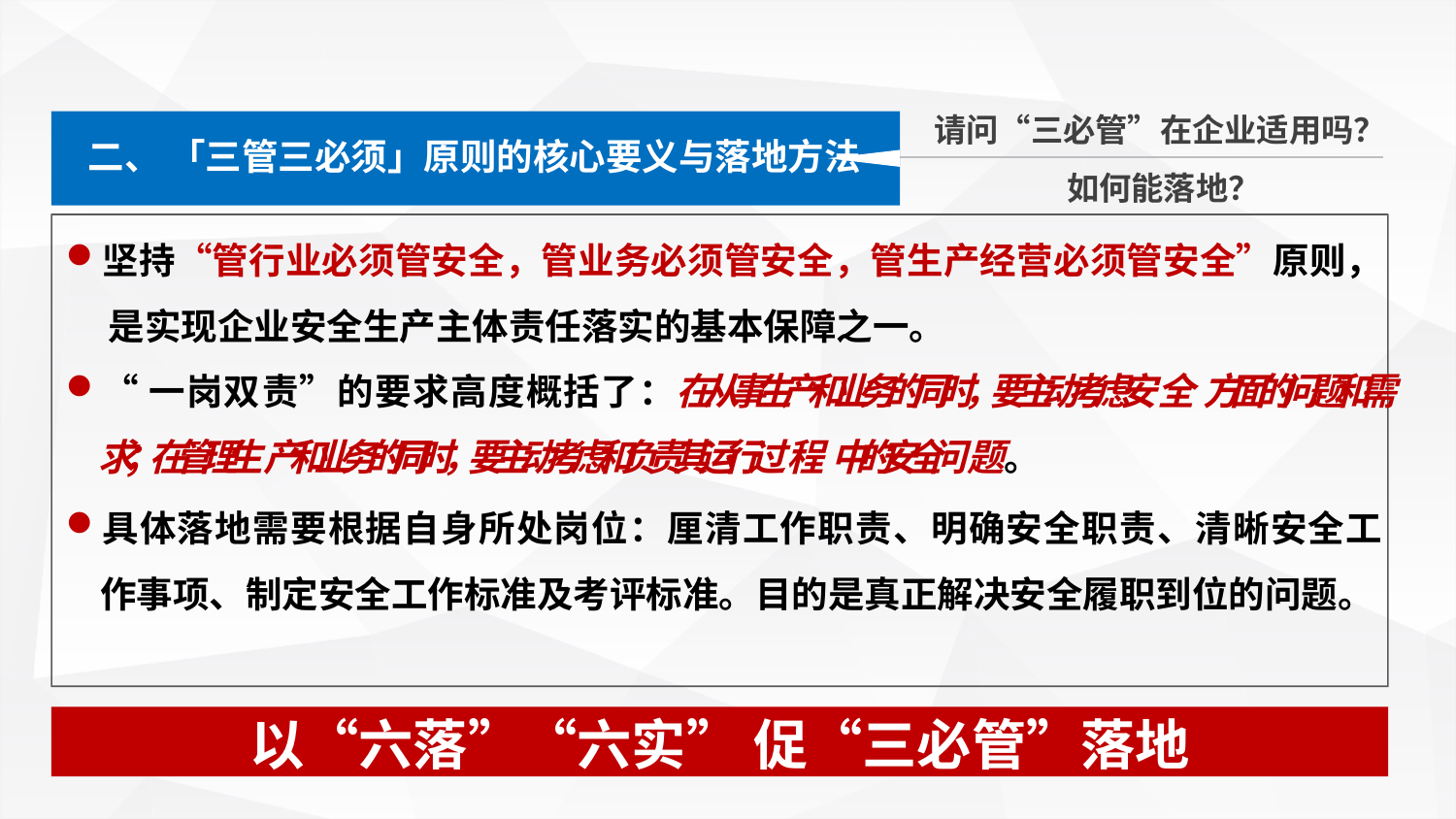

请问“三必管”在企业适用吗？

二、 「三管三必须」原则的核心要义与落地方法

如何能落地？
坚持“管行业必须管安全，管业务必须管安全，管生产经营必须管安全”原则，  是实现企业安全生产主体责任落实的基本保障之一。
“一岗双责”的要求高度概括了：在从事生产和业务的同时，要主动考虑安全 方面的问题和需求；在管理生产和业务的同时，要主动考虑和负责其运行过程 中的安全问题。
具体落地需要根据自身所处岗位：厘清工作职责、明确安全职责、清晰安全工 作事项、制定安全工作标准及考评标准。目的是真正解决安全履职到位的问题。

以“六落”“六实” 促“三必管”落地